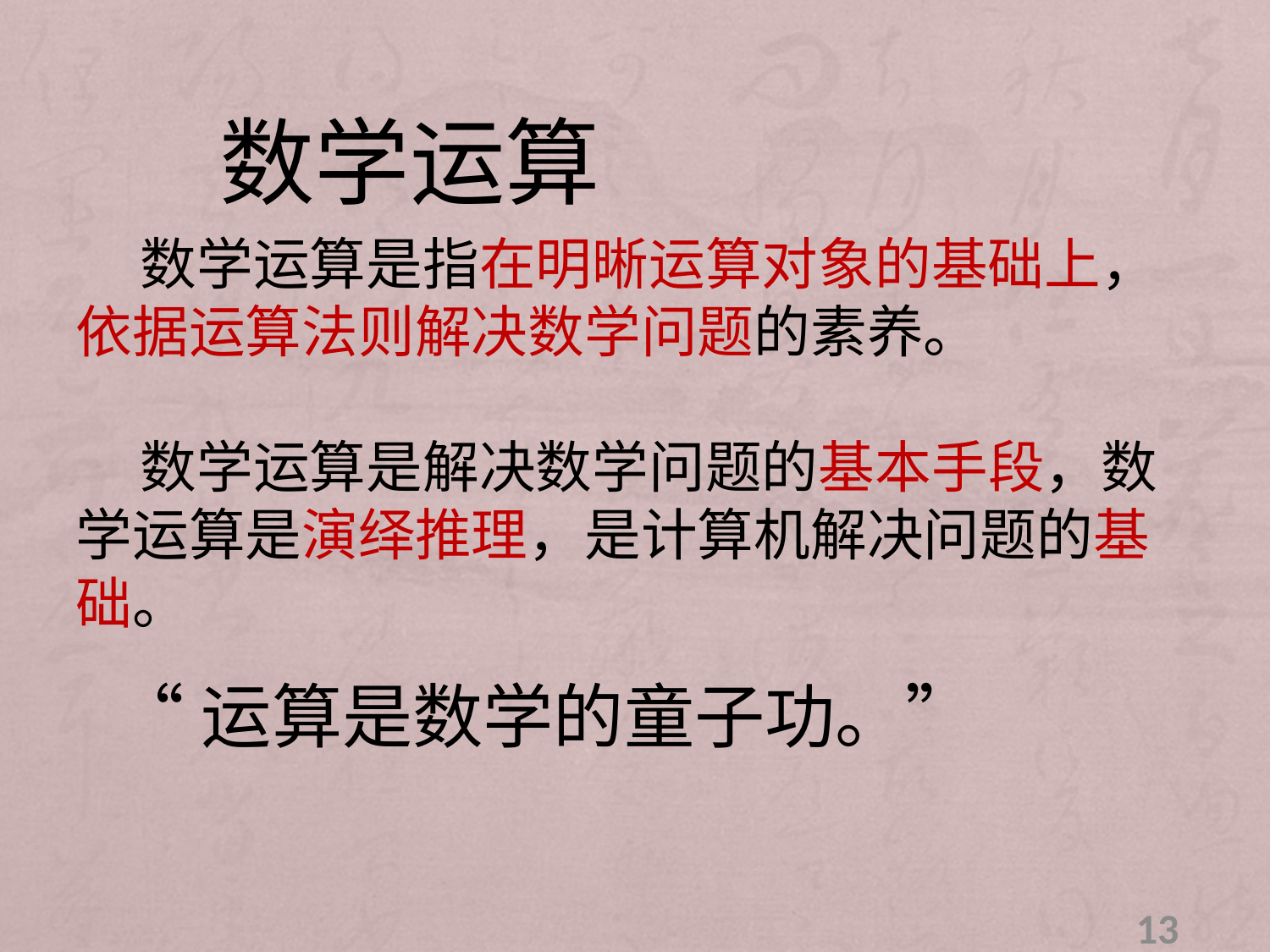

数学运算
    数学运算是指在明晰运算对象的基础上，依据运算法则解决数学问题的素养。

    数学运算是解决数学问题的基本手段，数学运算是演绎推理，是计算机解决问题的基础。
“运算是数学的童子功。”
13